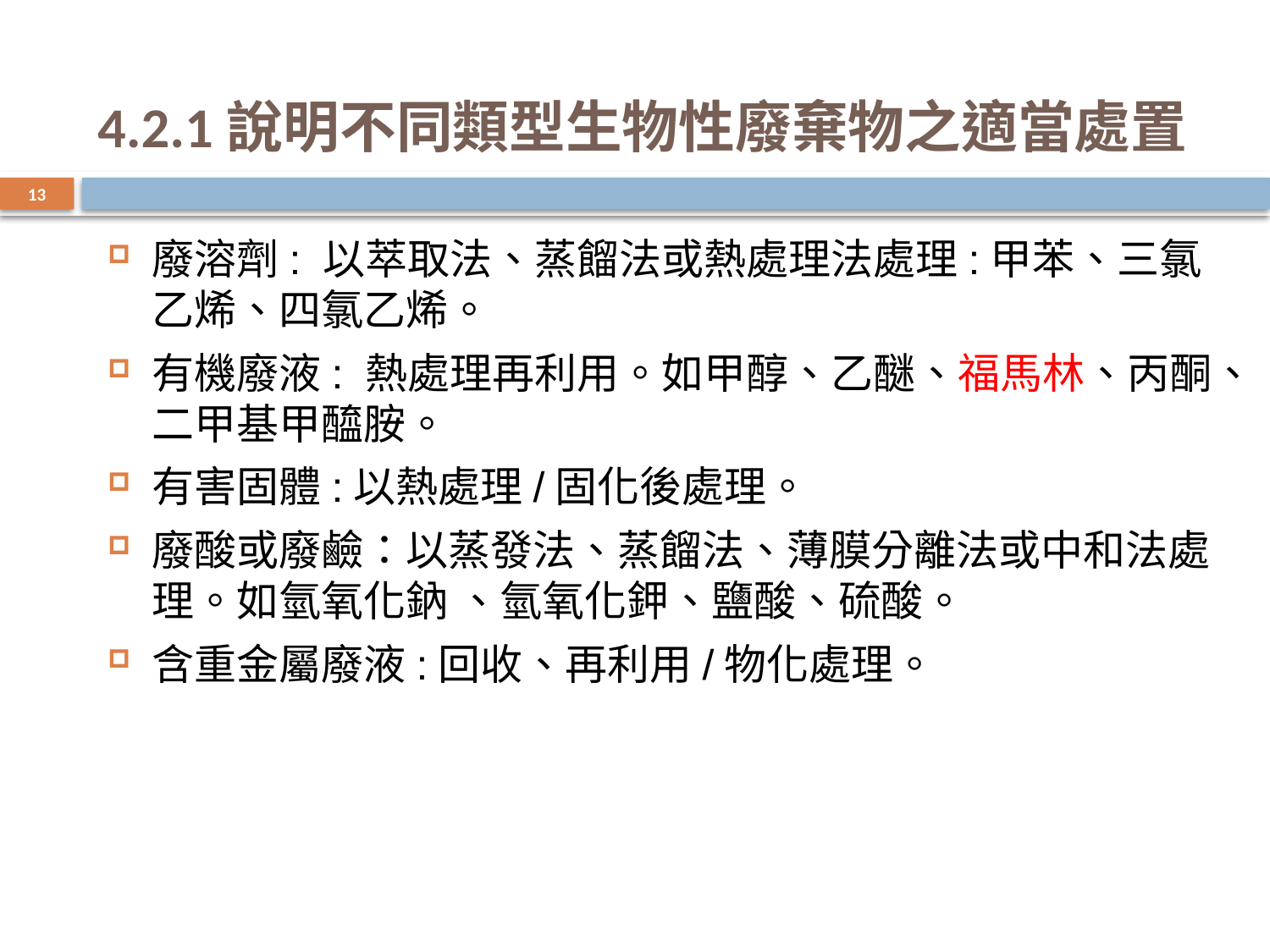

# 4.2.1說明不同類型生物性廢棄物之適當處置
13
廢溶劑: 以萃取法、蒸餾法或熱處理法處理:甲苯、三氯乙烯、四氯乙烯。
有機廢液: 熱處理再利用。如甲醇、乙醚、福馬林、丙酮、二甲基甲醯胺。
有害固體:以熱處理/固化後處理。
廢酸或廢鹼：以蒸發法、蒸餾法、薄膜分離法或中和法處理。如氫氧化鈉 、氫氧化鉀、鹽酸、硫酸。
含重金屬廢液:回收、再利用/物化處理。